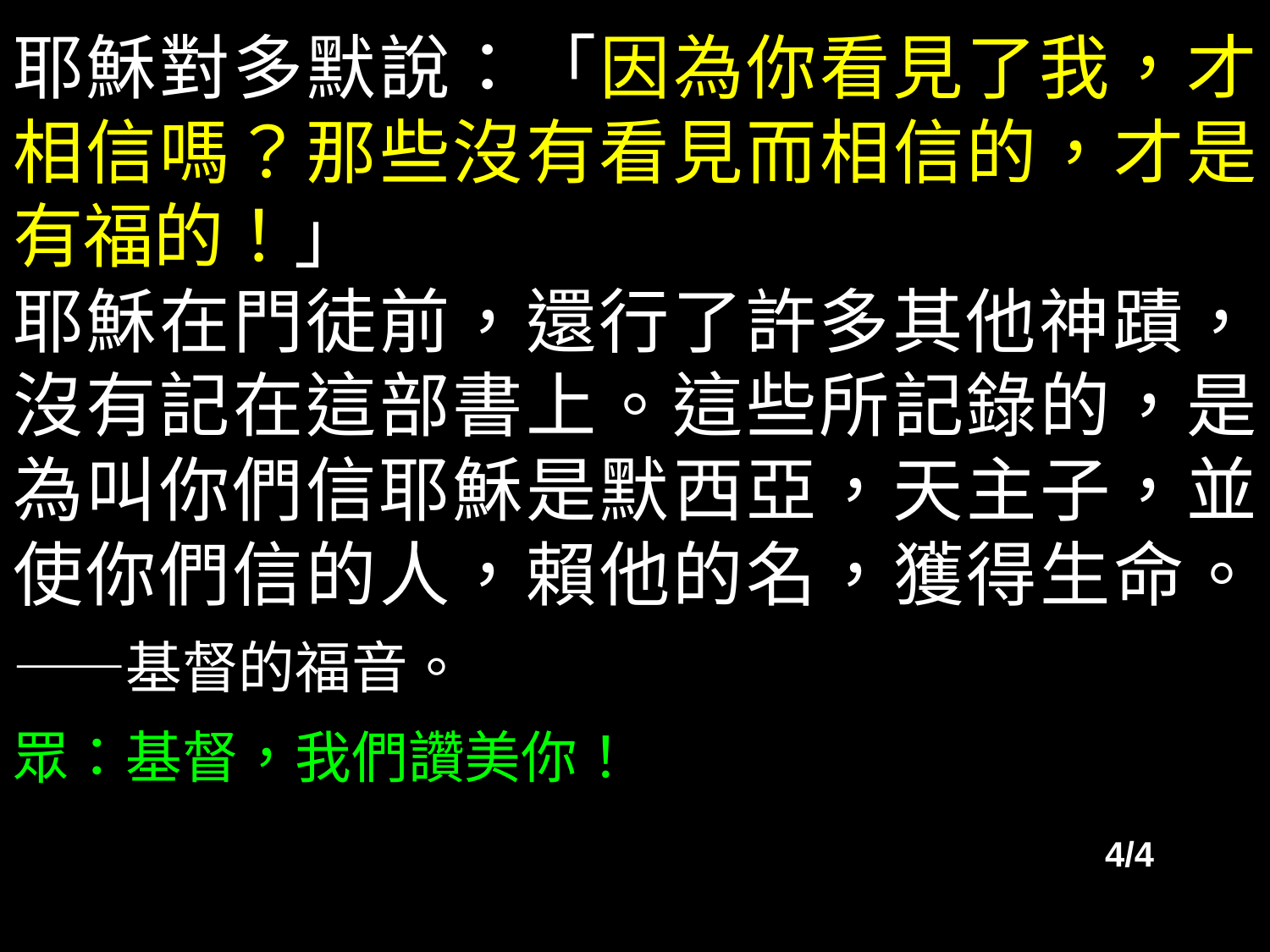

耶穌對多默說：「因為你看見了我，才相信嗎？那些沒有看見而相信的，才是有福的！」
耶穌在門徒前，還行了許多其他神蹟，沒有記在這部書上。這些所記錄的，是為叫你們信耶穌是默西亞，天主子，並使你們信的人，賴他的名，獲得生命。——基督的福音。
眾：基督，我們讚美你！

4/4